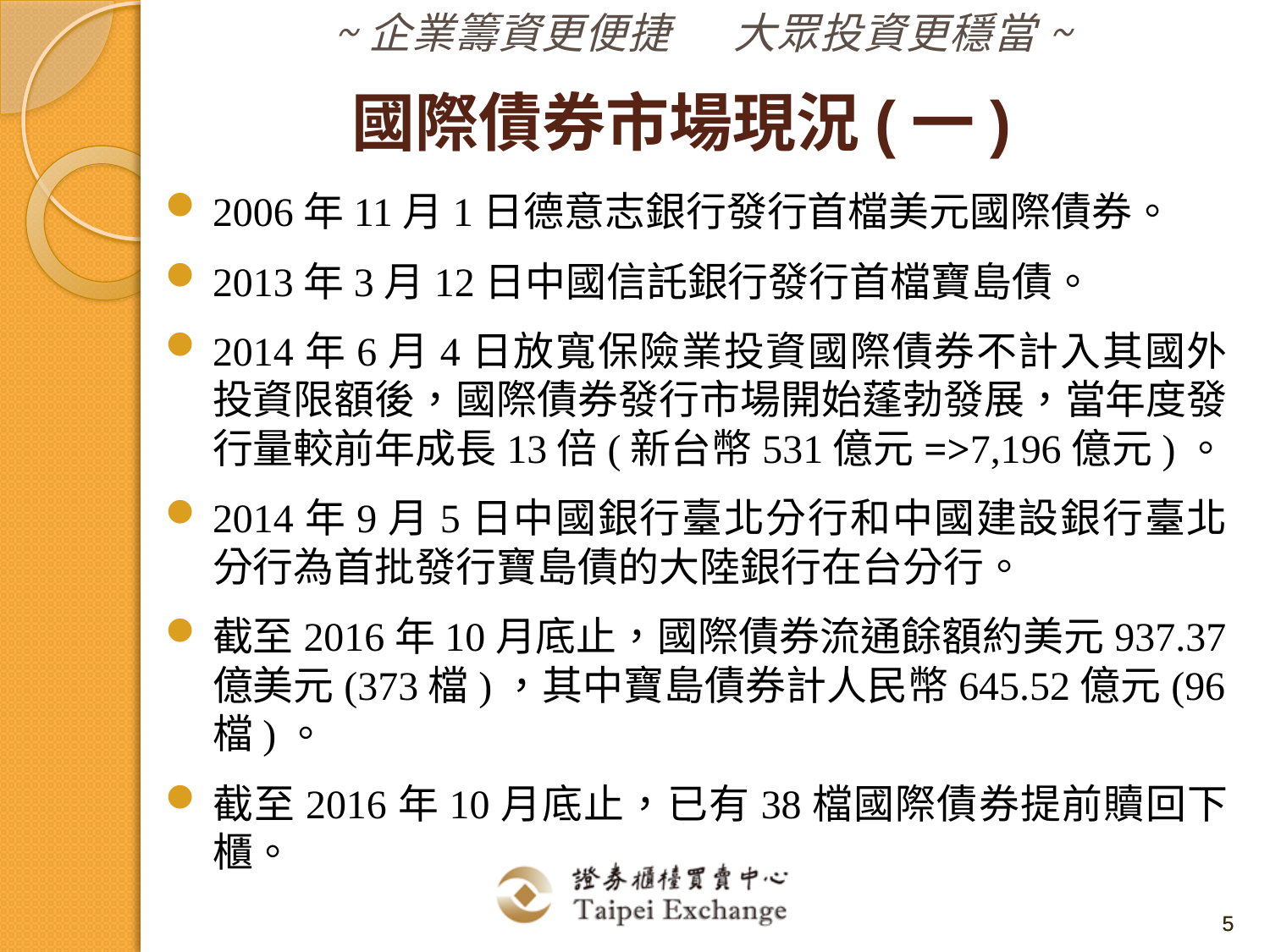

國際債券市場現況(一)
2006年11月1日德意志銀行發行首檔美元國際債券。
2013年3月12日中國信託銀行發行首檔寶島債。
2014年6月4日放寬保險業投資國際債券不計入其國外投資限額後，國際債券發行市場開始蓬勃發展，當年度發行量較前年成長13倍(新台幣531億元=>7,196億元)。
2014年9月5日中國銀行臺北分行和中國建設銀行臺北分行為首批發行寶島債的大陸銀行在台分行。
截至2016年10月底止，國際債券流通餘額約美元937.37億美元(373檔)，其中寶島債券計人民幣645.52億元(96檔)。
截至2016年10月底止，已有38檔國際債券提前贖回下櫃。

5
5